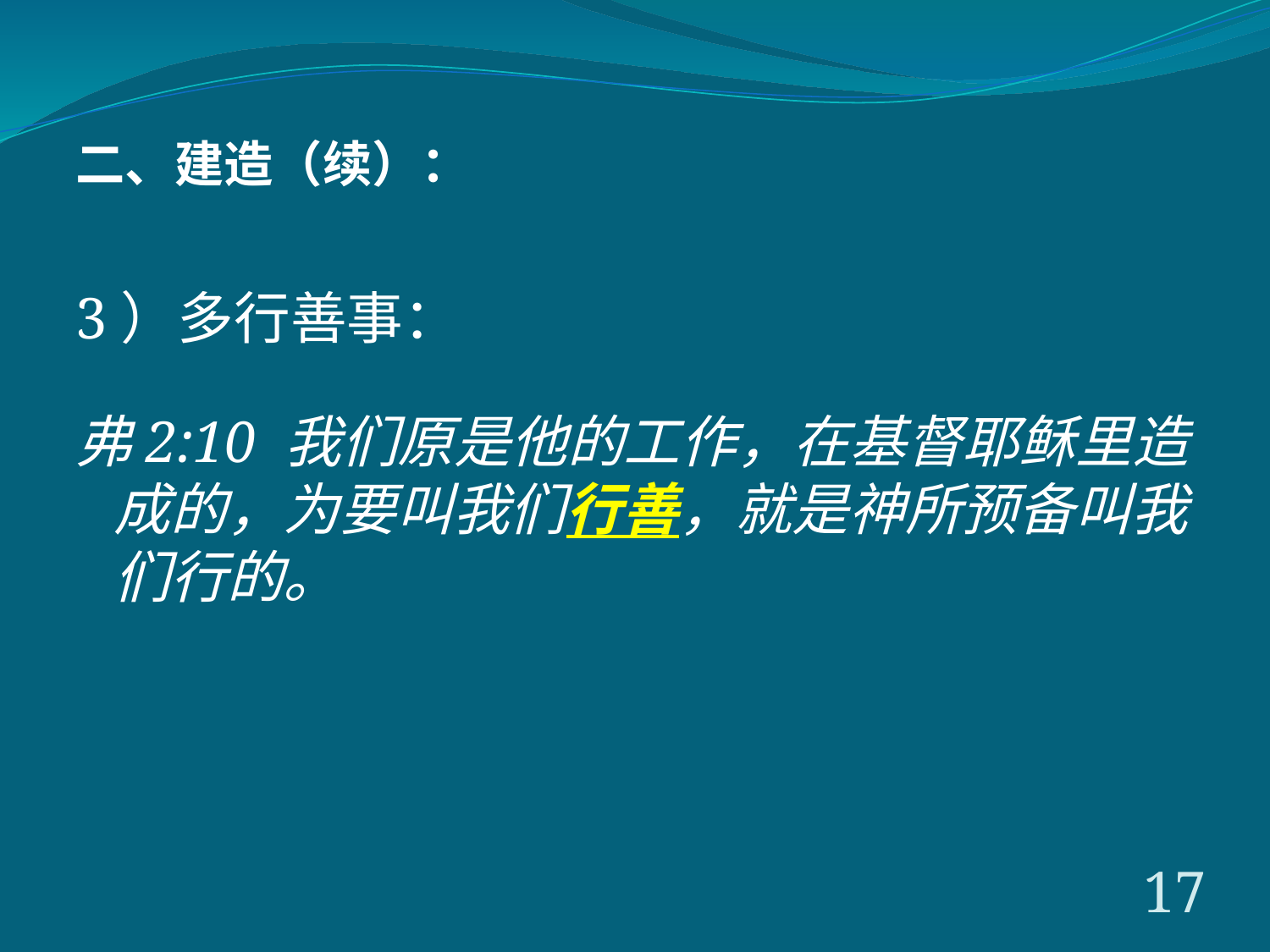

二、建造（续）：

3）多行善事：

弗2:10 我们原是他的工作，在基督耶稣里造成的，为要叫我们行善，就是神所预备叫我们行的。

17